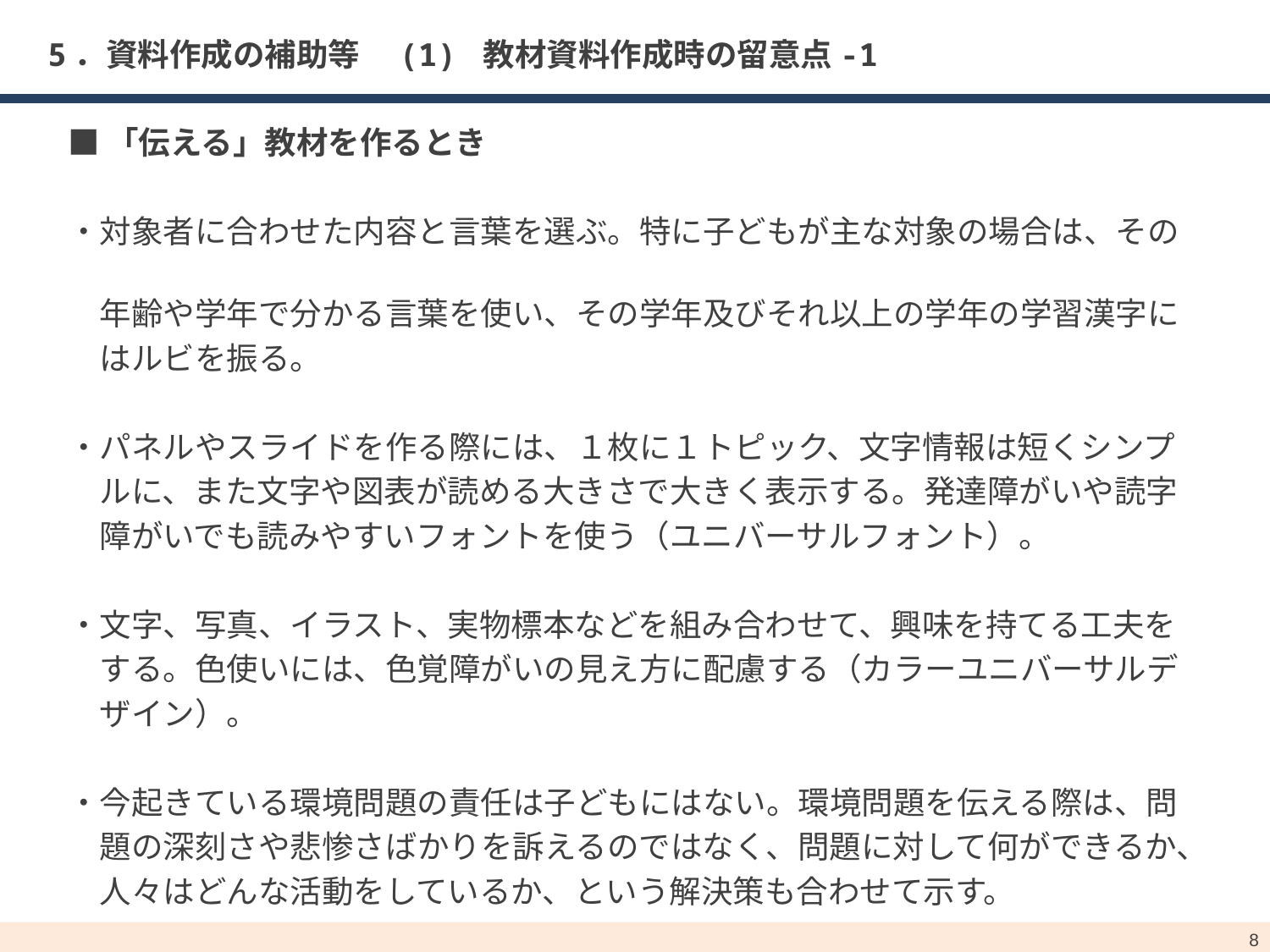

# 5．資料作成の補助等　(1) 教材資料作成時の留意点-1
■「伝える」教材を作るとき

・対象者に合わせた内容と言葉を選ぶ。特に子どもが主な対象の場合は、その
　年齢や学年で分かる言葉を使い、その学年及びそれ以上の学年の学習漢字に
　はルビを振る。

・パネルやスライドを作る際には、１枚に１トピック、文字情報は短くシンプ
　ルに、また文字や図表が読める大きさで大きく表示する。発達障がいや読字
　障がいでも読みやすいフォントを使う（ユニバーサルフォント）。

・文字、写真、イラスト、実物標本などを組み合わせて、興味を持てる工夫を
　する。色使いには、色覚障がいの見え方に配慮する（カラーユニバーサルデ
　ザイン）。

・今起きている環境問題の責任は子どもにはない。環境問題を伝える際は、問
　題の深刻さや悲惨さばかりを訴えるのではなく、問題に対して何ができるか、
　人々はどんな活動をしているか、という解決策も合わせて示す。